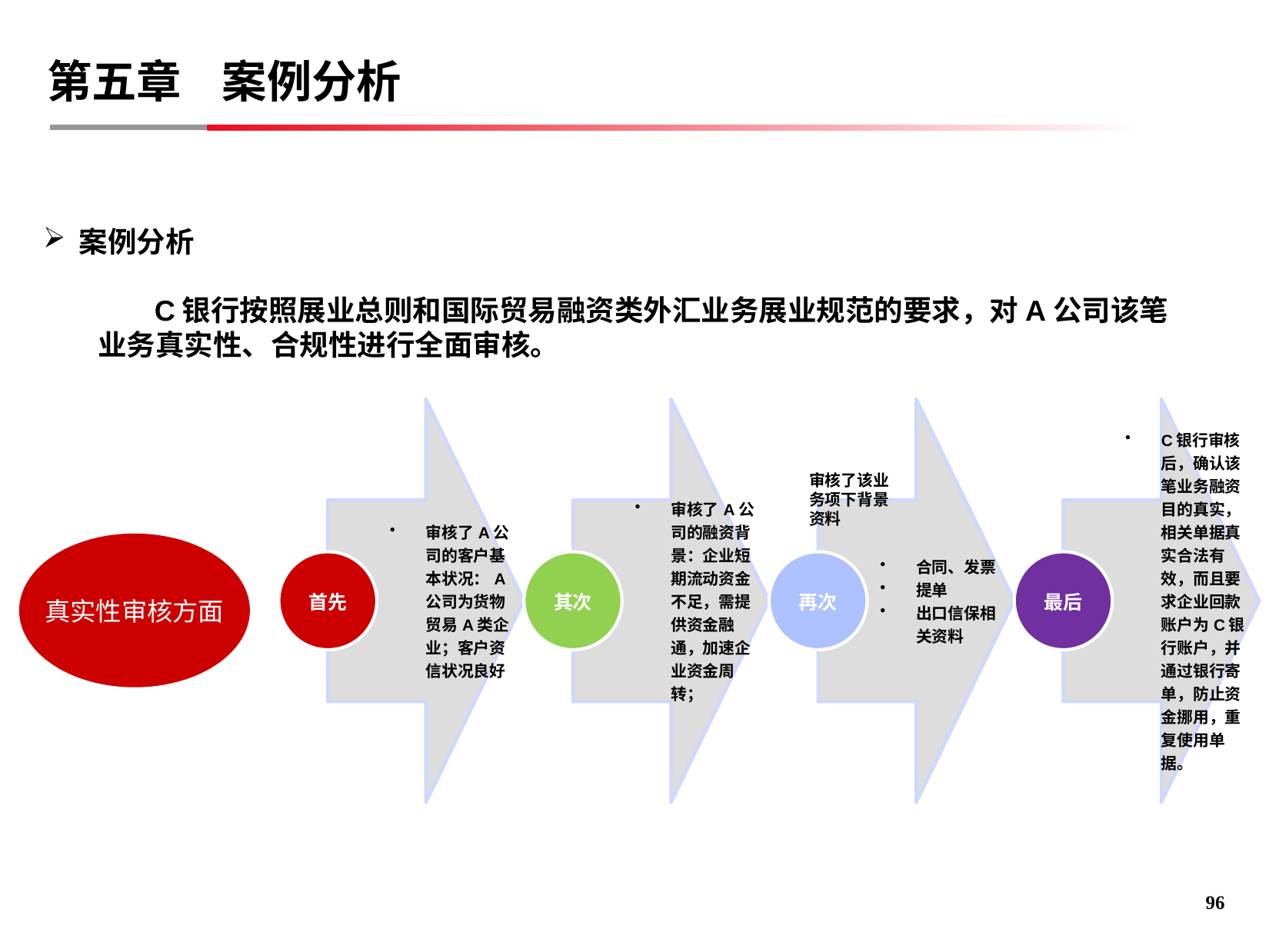

第五章    案例分析
案例分析
       C银行按照展业总则和国际贸易融资类外汇业务展业规范的要求，对A公司该笔业务真实性、合规性进行全面审核。

首先
审核了A公司的客户基本状况：A公司为货物贸易A类企业；客户资信状况良好
其次
审核了A公司的融资背景：企业短期流动资金不足，需提供资金融通，加速企业资金周转；
再次
C银行审核后，确认该笔业务融资目的真实，相关单据真实合法有效，而且要求企业回款账户为C银行账户，并通过银行寄单，防止资金挪用，重复使用单据。
最后
合同、发票
提单
出口信保相关资料
审核了该业务项下背景资料
真实性审核方面
96